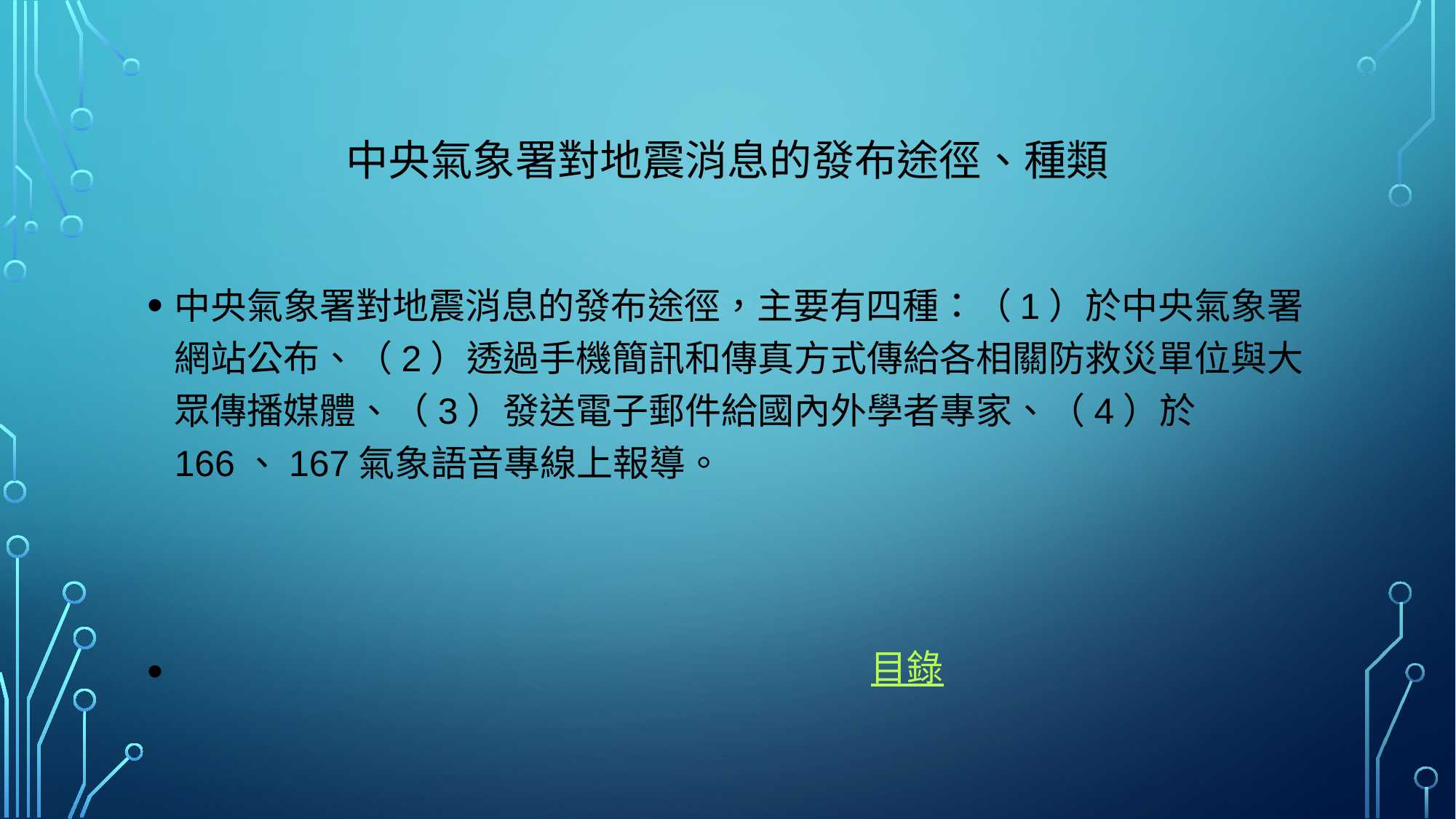

# 中央氣象署對地震消息的發布途徑、種類
中央氣象署對地震消息的發布途徑，主要有四種：（1）於中央氣象署網站公布、（2）透過手機簡訊和傳真方式傳給各相關防救災單位與大眾傳播媒體、（3）發送電子郵件給國內外學者專家、（4）於166、167氣象語音專線上報導。

                                                                                    目錄